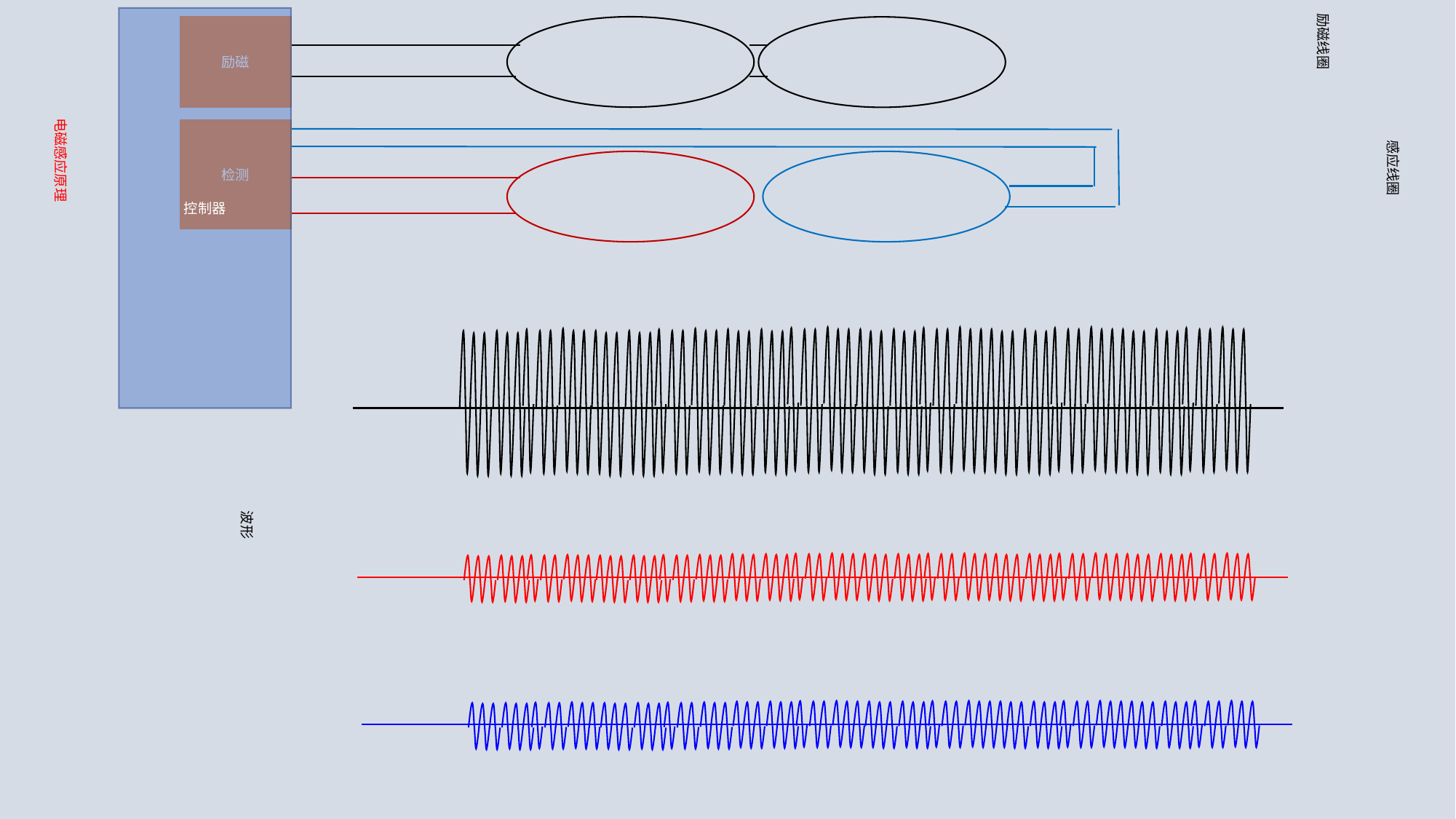

励磁线圈
控制器
励磁

电磁感应原理
检测
感应线圈

波形